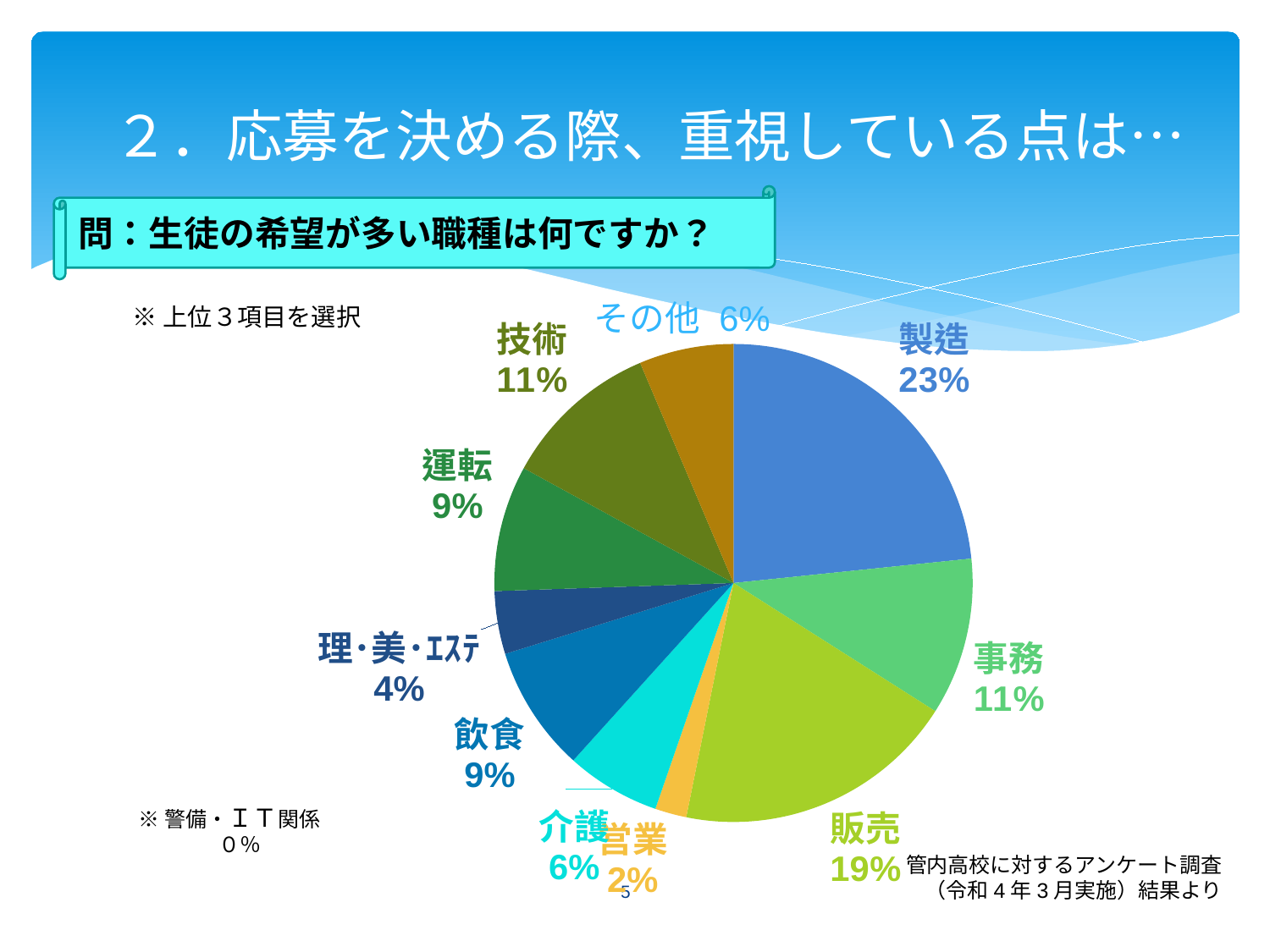

# ２．応募を決める際、重視している点は…
問：生徒の希望が多い職種は何ですか？

### Chart

| Category |  |
|---|---|
|   | None |
| 製造 | 0.244 |
| 事務 | 0.1111111111111111 |
| 販売 | 0.2 |
| 営業 | 0.022222222222222223 |
| 介護 | 0.06666666666666667 |
| 飲食 | 0.08888888888888889 |
| 理･美･ｴｽﾃ | 0.044444444444444446 |
| 運転 | 0.08888888888888889 |
| 技術 | 0.1111111111111111 |
| その他 | 0.06666666666666667 |
※上位３項目を選択
※警備・ＩＴ関係　０％
管内高校に対するアンケート調査
（令和4年3月実施）結果より
5